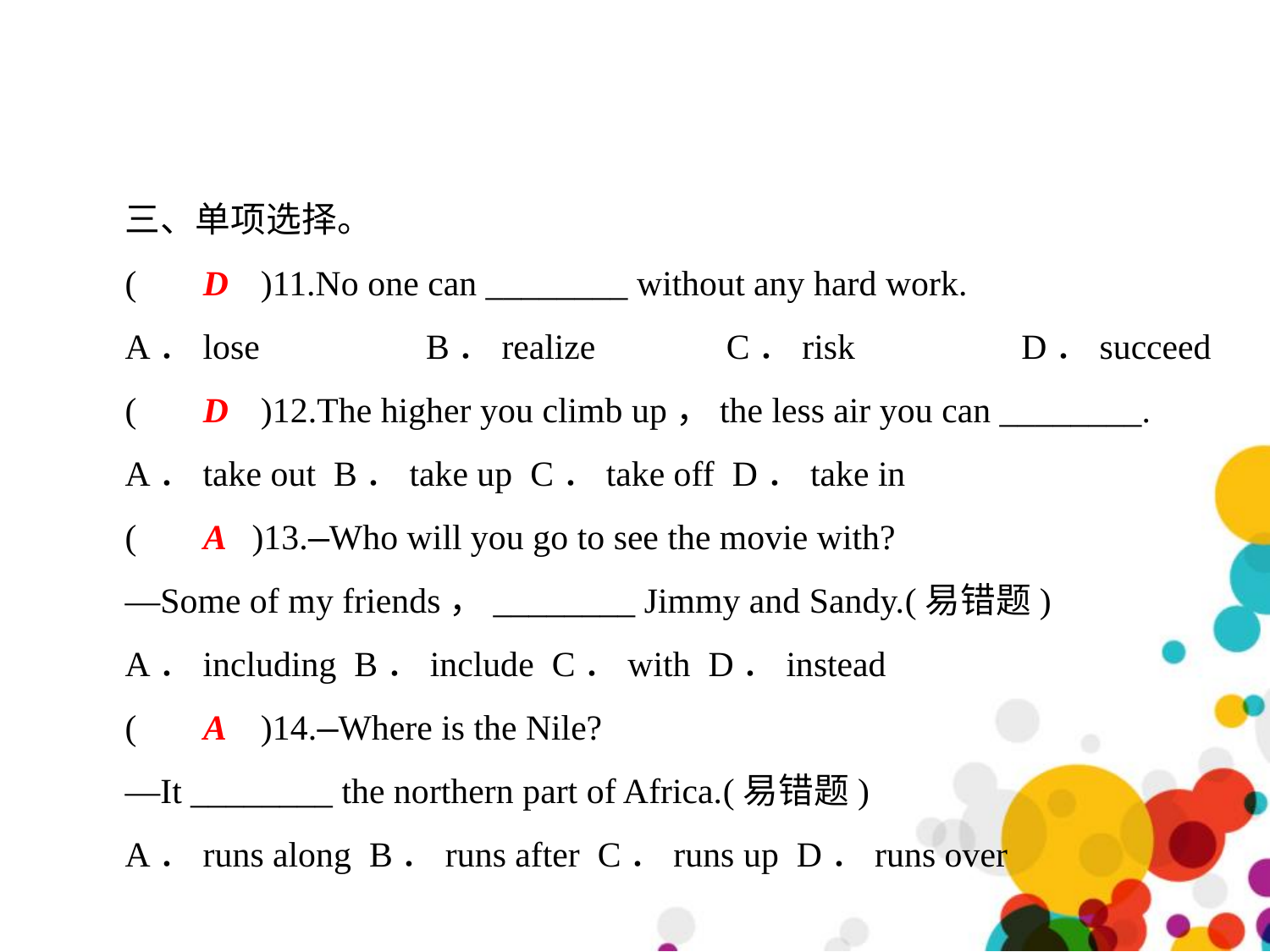

三、单项选择。
( 	 )11.No one can ________ without any hard work.
A．lose　　　 　B．realize　　 　C．risk　　　 　D．succeed
( 	 )12.The higher you climb up，the less air you can ________.
A．take out  B．take up  C．take off  D．take in
( 	)13.—Who will you go to see the movie with?
—Some of my friends，________ Jimmy and Sandy.(易错题)
A．including  B．include  C．with  D．instead
( 	 )14.—Where is the Nile?
—It ________ the northern part of Africa.(易错题)
A．runs along  B．runs after  C．runs up  D．runs over
D
D
A
A